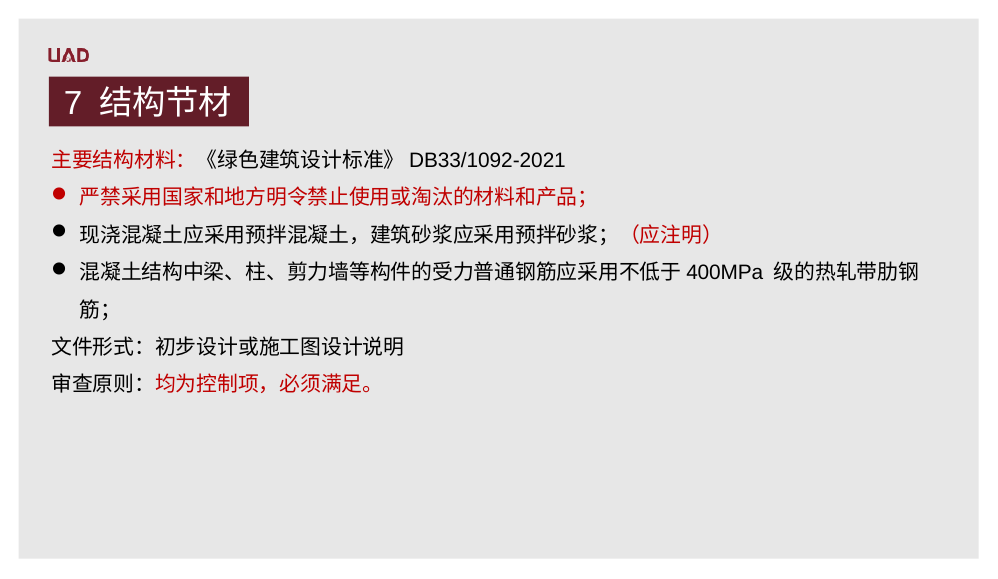

7 结构节材
主要结构材料：《绿色建筑设计标准》DB33/1092-2021
严禁采用国家和地方明令禁止使用或淘汰的材料和产品；
现浇混凝土应采用预拌混凝土，建筑砂浆应采用预拌砂浆；（应注明）
混凝土结构中梁、柱、剪力墙等构件的受力普通钢筋应采用不低于400MPa 级的热轧带肋钢筋；
文件形式：初步设计或施工图设计说明
审查原则：均为控制项，必须满足。